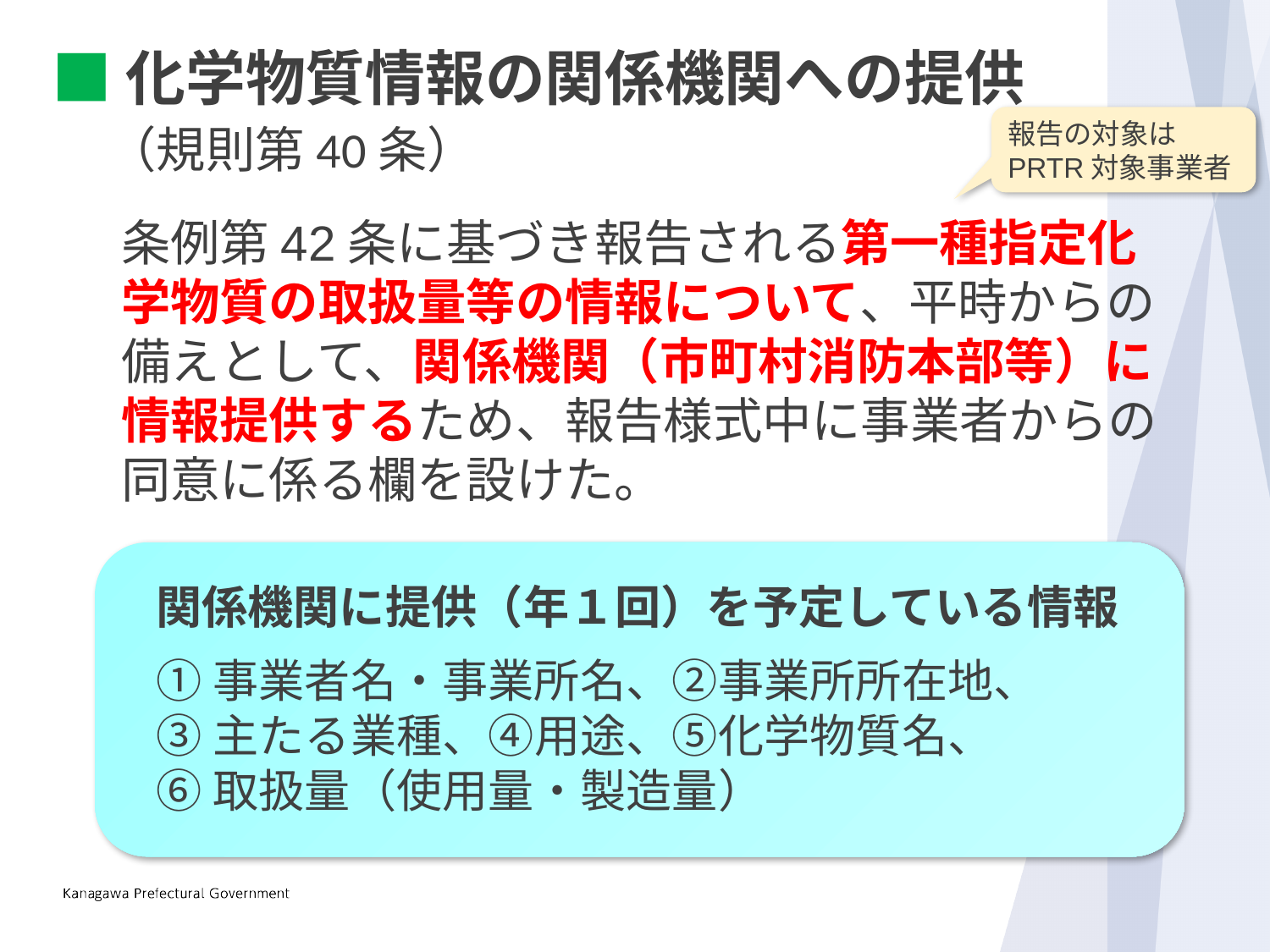

■化学物質情報の関係機関への提供
報告の対象は
PRTR対象事業者
（規則第40条）
条例第42条に基づき報告される第一種指定化学物質の取扱量等の情報について、平時からの備えとして、関係機関（市町村消防本部等）に情報提供するため、報告様式中に事業者からの同意に係る欄を設けた。

関係機関に提供（年１回）を予定している情報
①事業者名・事業所名、②事業所所在地、
③主たる業種、④用途、⑤化学物質名、
⑥取扱量（使用量・製造量）